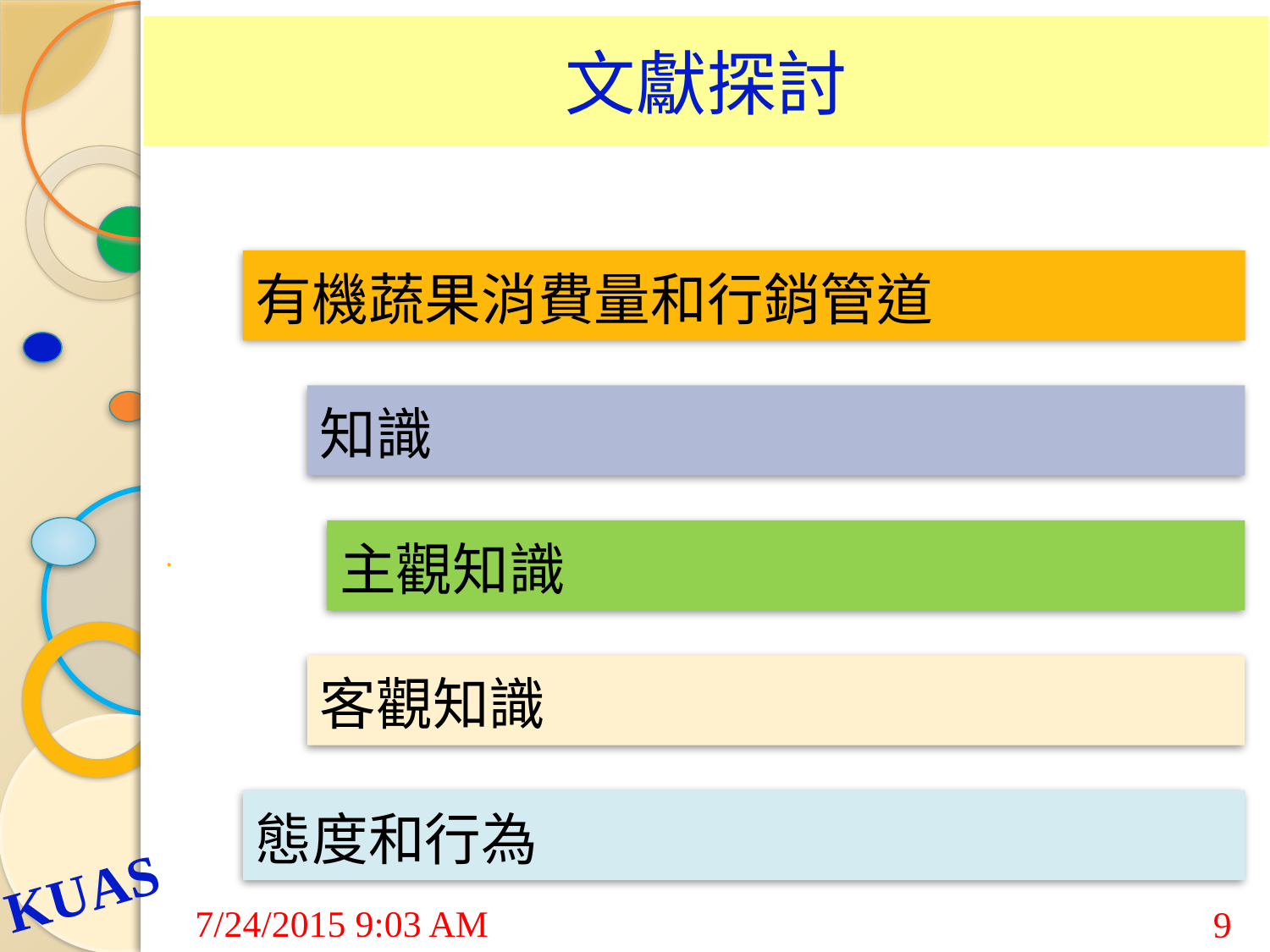

# 文獻探討
有機蔬果消費量和行銷管道
知識
主觀知識
客觀知識
態度和行為
7/24/2015 9:03 AM
9